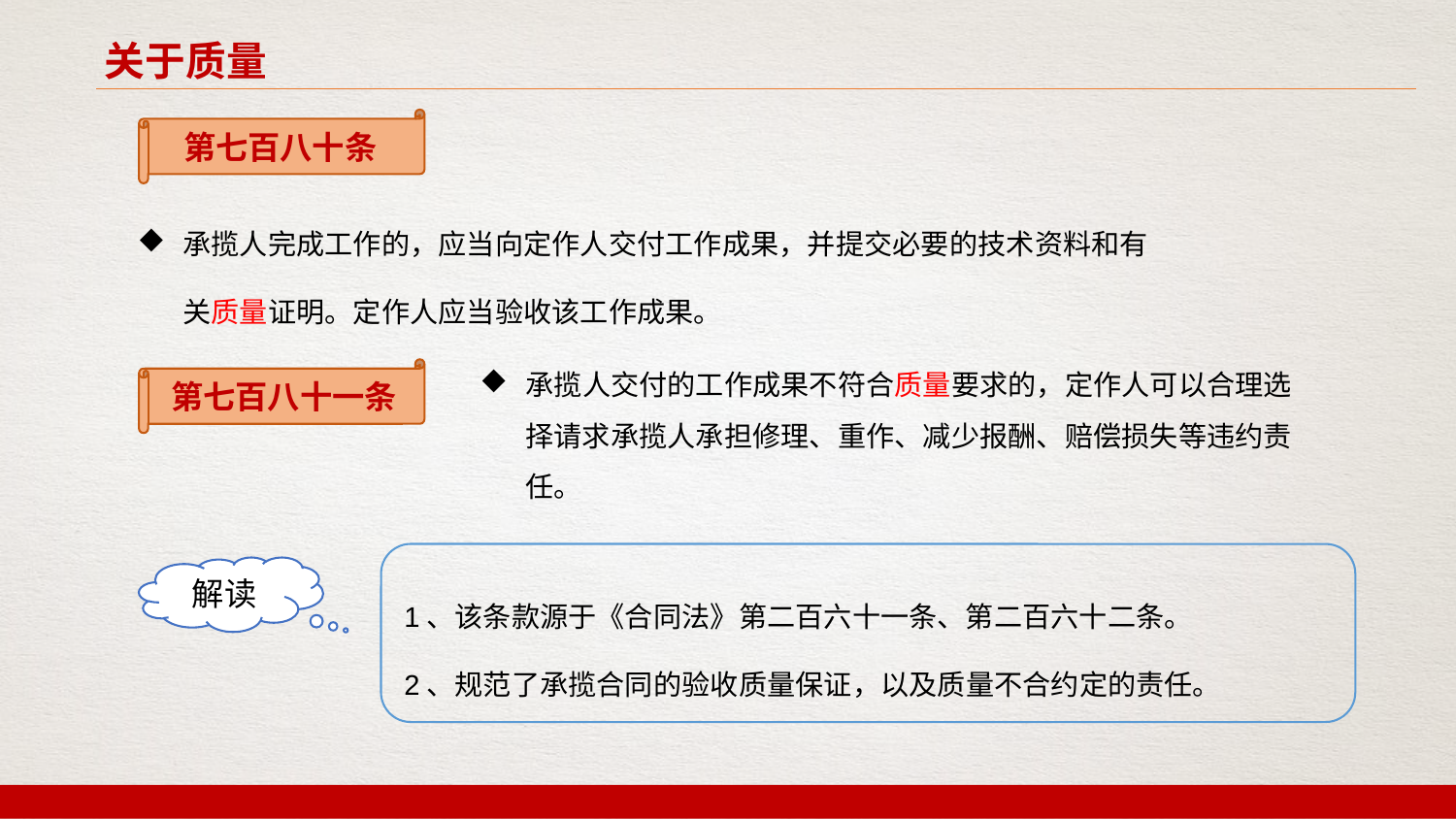

关于质量
第七百八十条
承揽人完成工作的，应当向定作人交付工作成果，并提交必要的技术资料和有关质量证明。定作人应当验收该工作成果。
承揽人交付的工作成果不符合质量要求的，定作人可以合理选择请求承揽人承担修理、重作、减少报酬、赔偿损失等违约责任。
第七百八十一条
1、该条款源于《合同法》第二百六十一条、第二百六十二条。
2、规范了承揽合同的验收质量保证，以及质量不合约定的责任。
解读